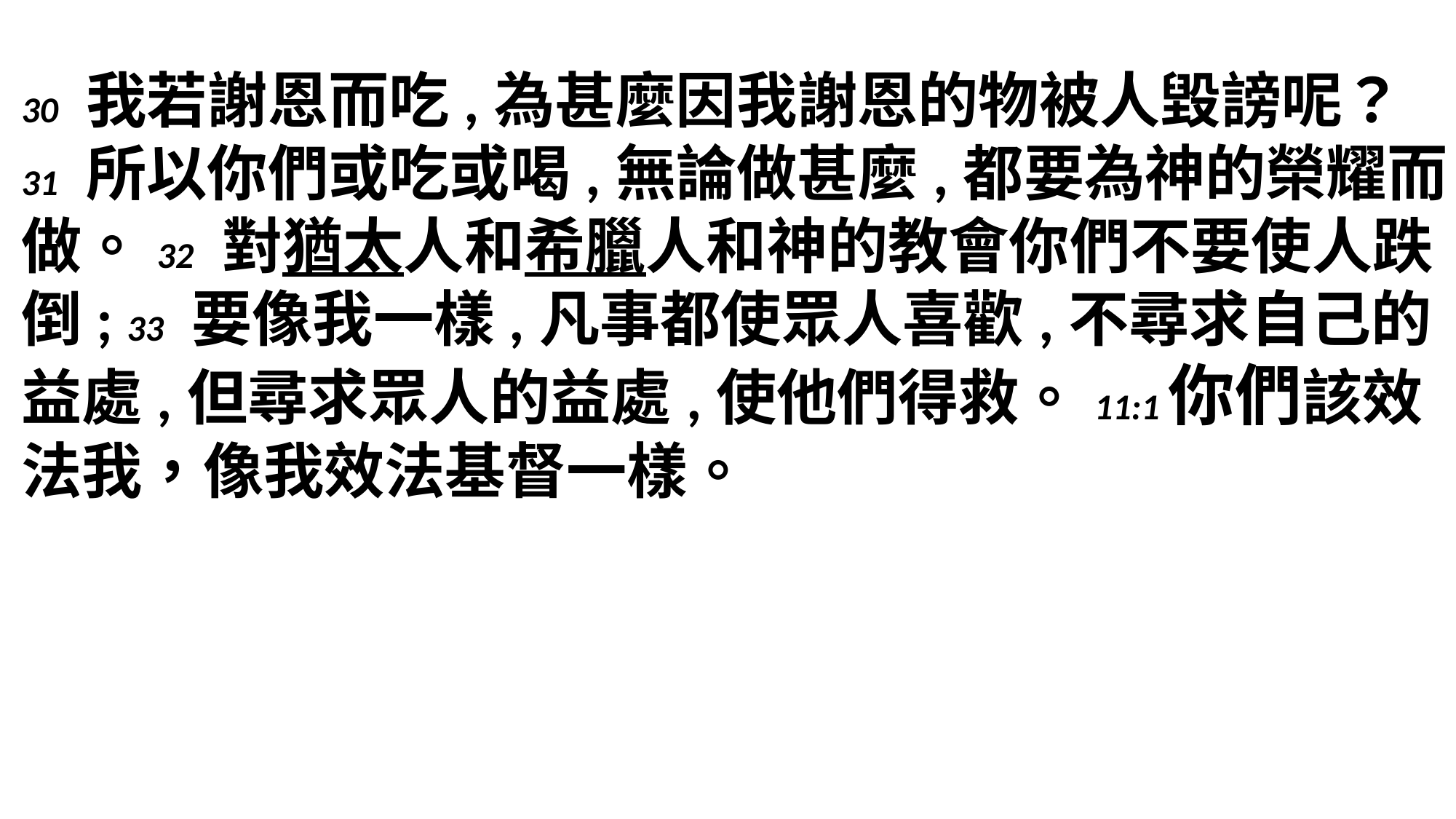

30 我若謝恩而吃,為甚麼因我謝恩的物被人毀謗呢？31 所以你們或吃或喝,無論做甚麼,都要為神的榮耀而做。32 對猶太人和希臘人和神的教會你們不要使人跌倒; 33 要像我一樣,凡事都使眾人喜歡,不尋求自己的益處,但尋求眾人的益處,使他們得救。11:1你們該效法我，像我效法基督一樣。